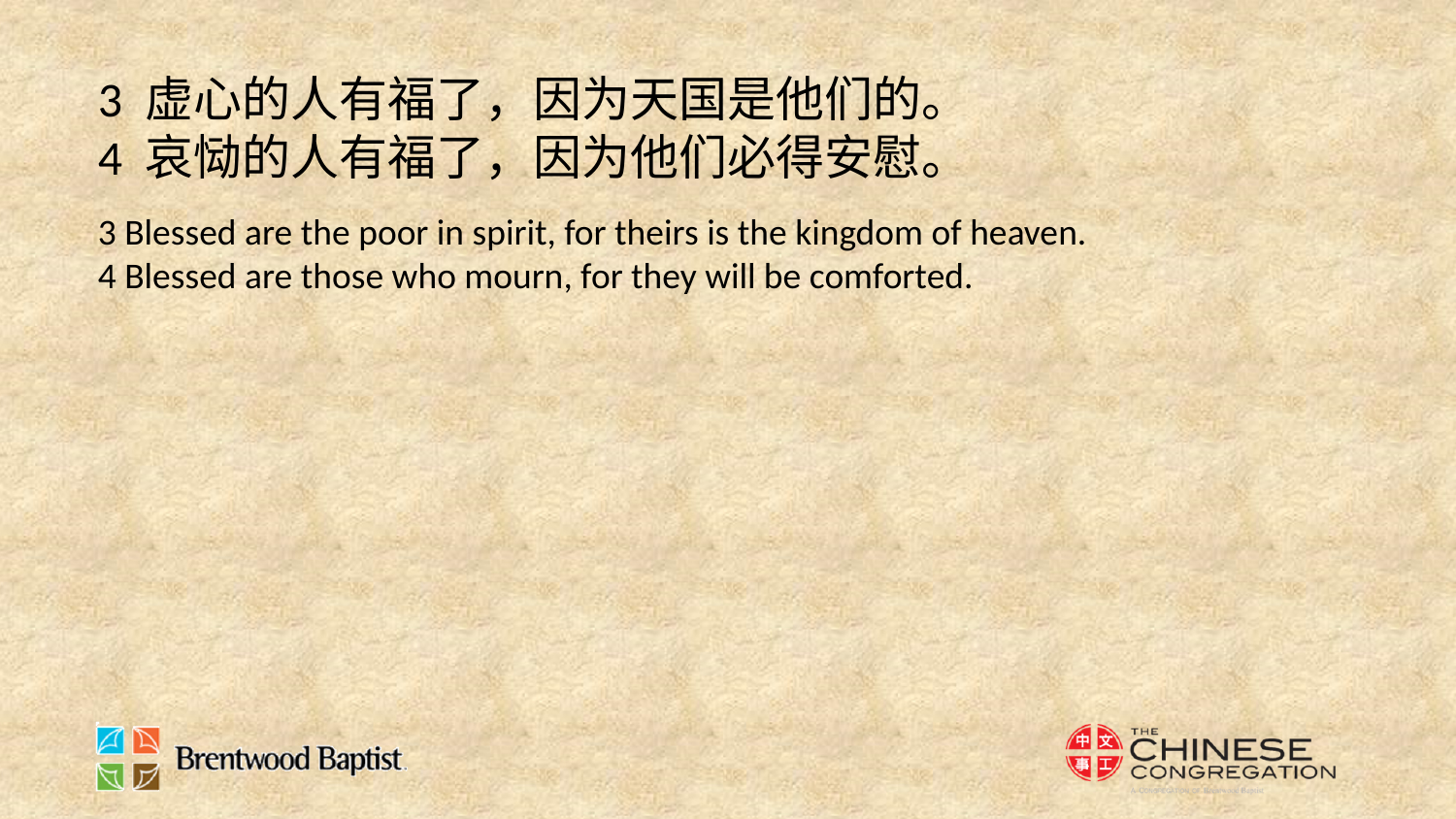

3 虚心的人有福了，因为天国是他们的。
4 哀恸的人有福了，因为他们必得安慰。

3 Blessed are the poor in spirit, for theirs is the kingdom of heaven.
4 Blessed are those who mourn, for they will be comforted.